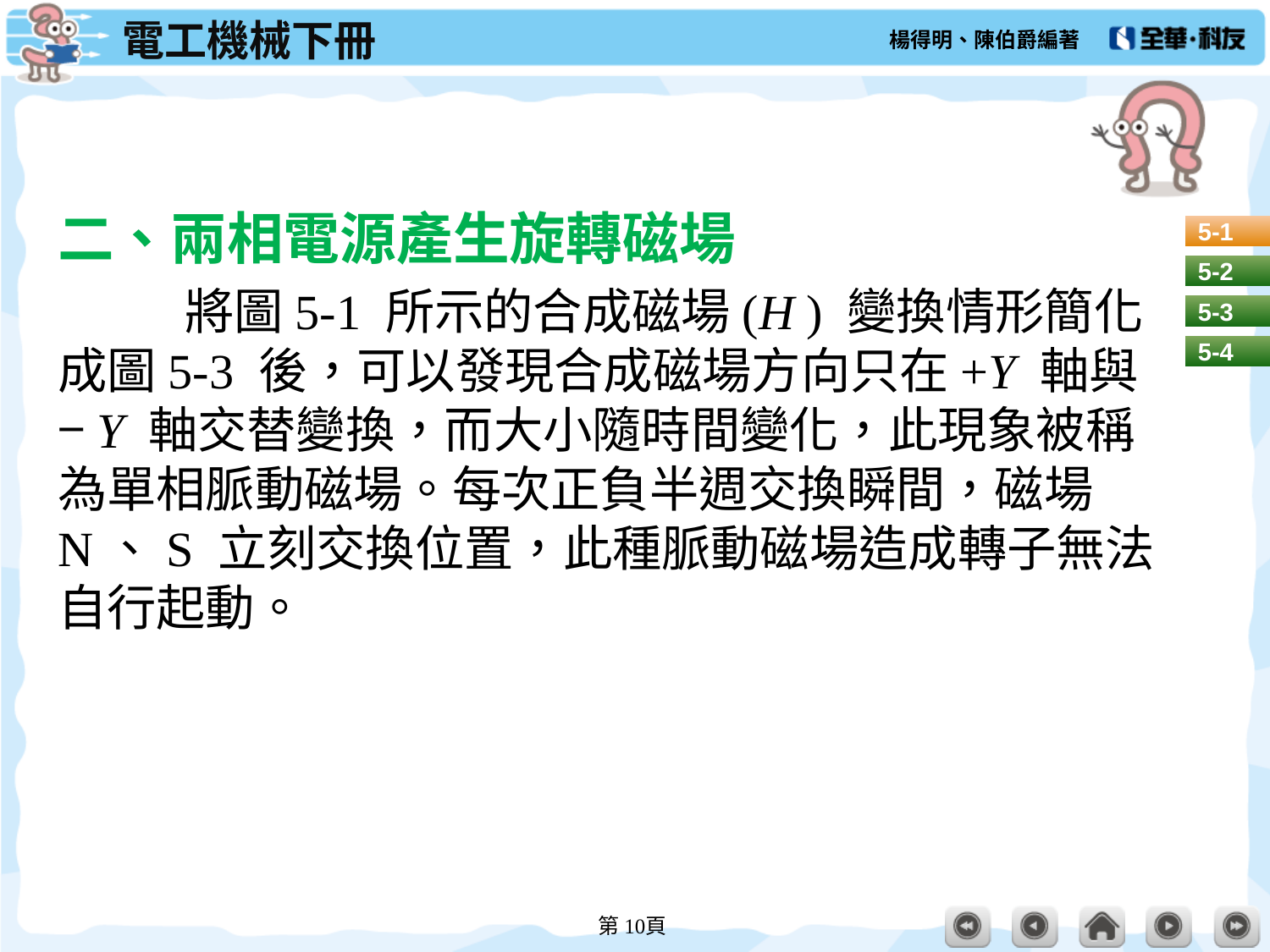

#
二、兩相電源產生旋轉磁場
	將圖5-1 所示的合成磁場(H ) 變換情形簡化成圖5-3 後，可以發現合成磁場方向只在+Y 軸與−Y 軸交替變換，而大小隨時間變化，此現象被稱為單相脈動磁場。每次正負半週交換瞬間，磁場N、S 立刻交換位置，此種脈動磁場造成轉子無法自行起動。